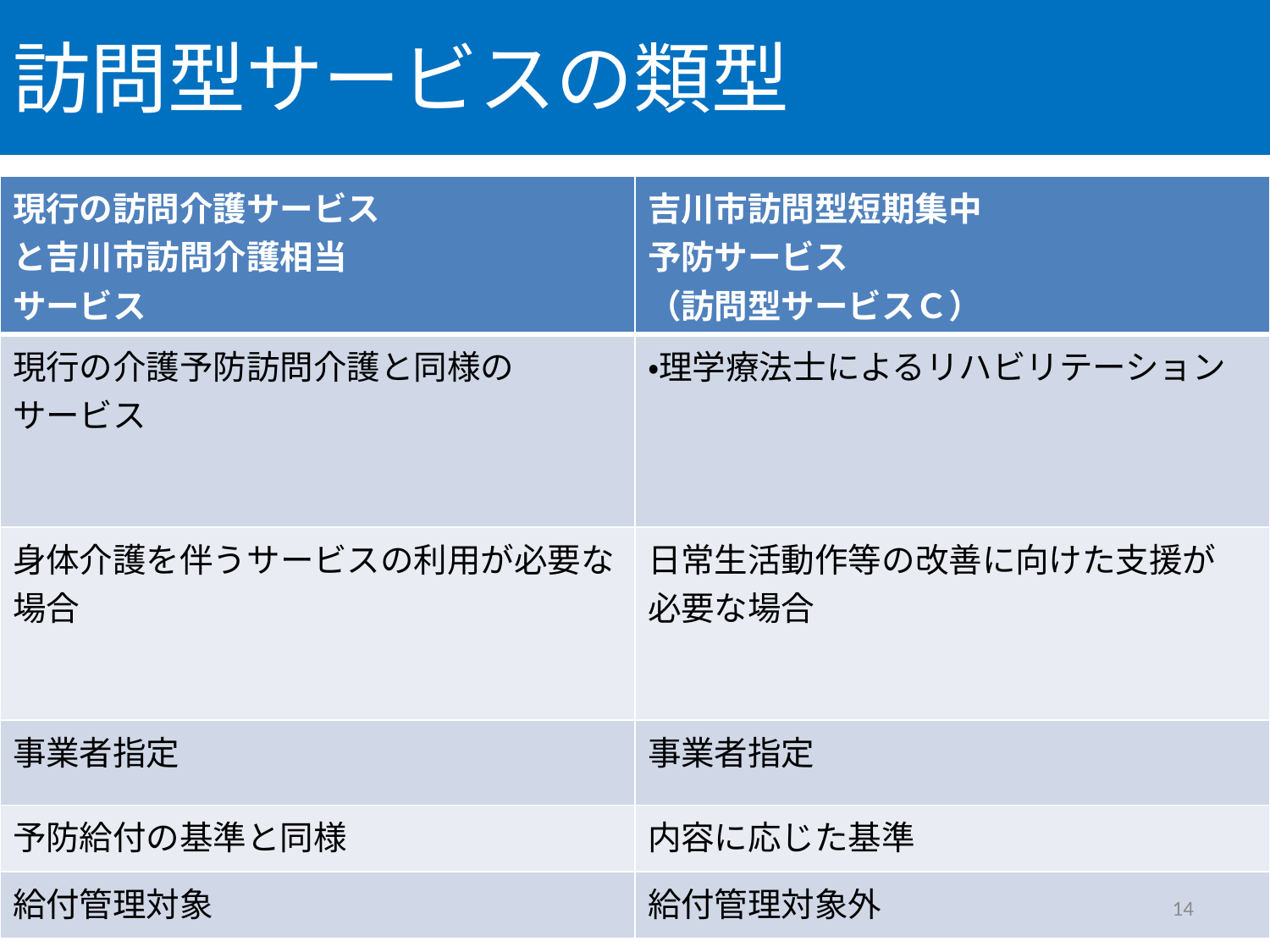

# 訪問型サービスの類型
| 現行の訪問介護サービス と吉川市訪問介護相当 サービス | 吉川市訪問型短期集中 予防サービス （訪問型サービスＣ） |
| --- | --- |
| 現行の介護予防訪問介護と同様の サービス | ・理学療法士によるリハビリテーション |
| 身体介護を伴うサービスの利用が必要な 場合 | 日常生活動作等の改善に向けた支援が 必要な場合 |
| 事業者指定 | 事業者指定 |
| 予防給付の基準と同様 | 内容に応じた基準 |
| 給付管理対象 | 給付管理対象外 |
14